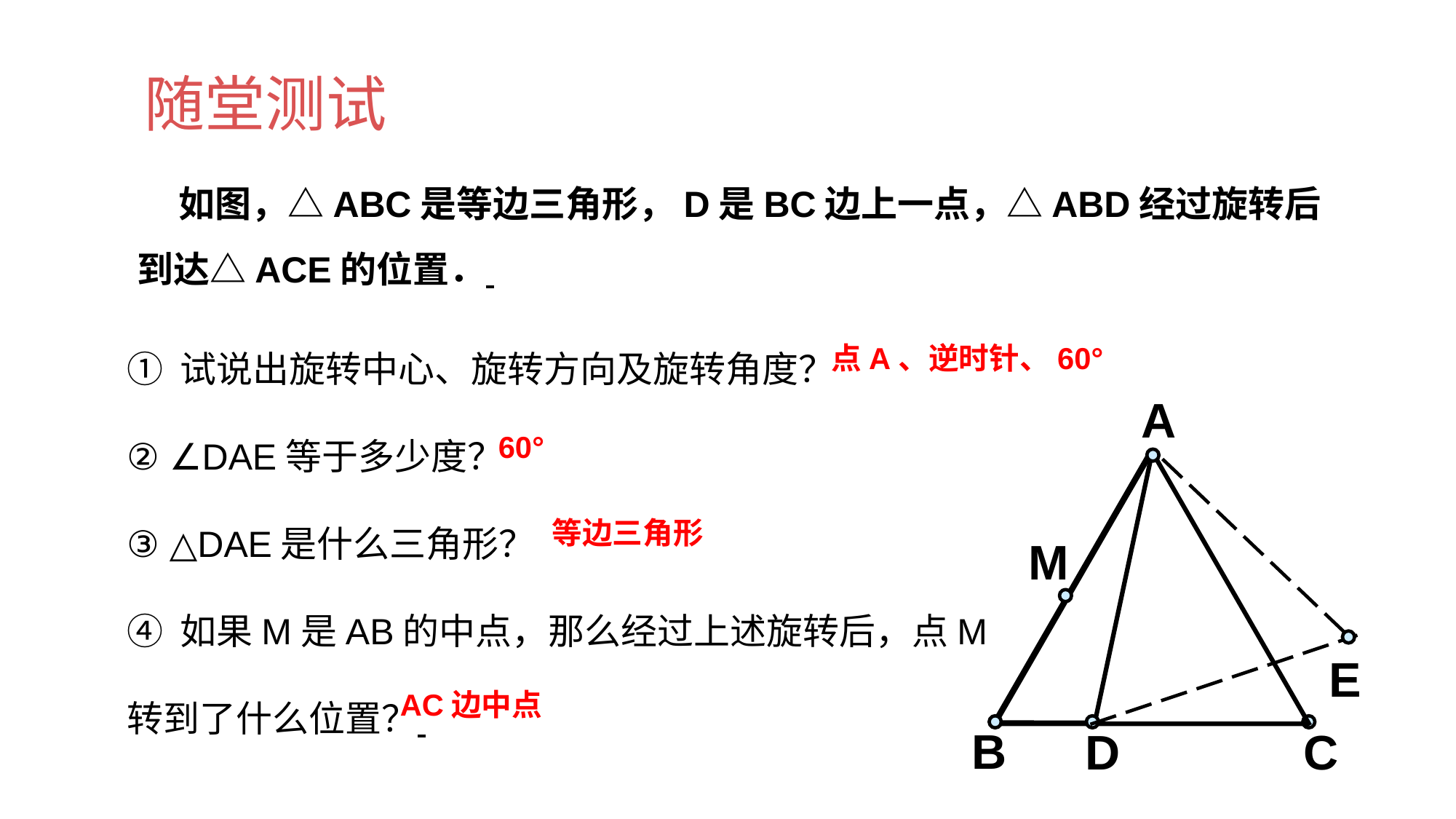

随堂测试
    如图，△ABC是等边三角形，D是BC边上一点，△ABD经过旋转后到达△ACE的位置．
① 试说出旋转中心、旋转方向及旋转角度？
② ∠DAE等于多少度？
③ △DAE是什么三角形？
④ 如果M是AB的中点，那么经过上述旋转后，点M转到了什么位置？
点A、逆时针、60°
A

M

E

B
D

C

60°
等边三角形
AC边中点